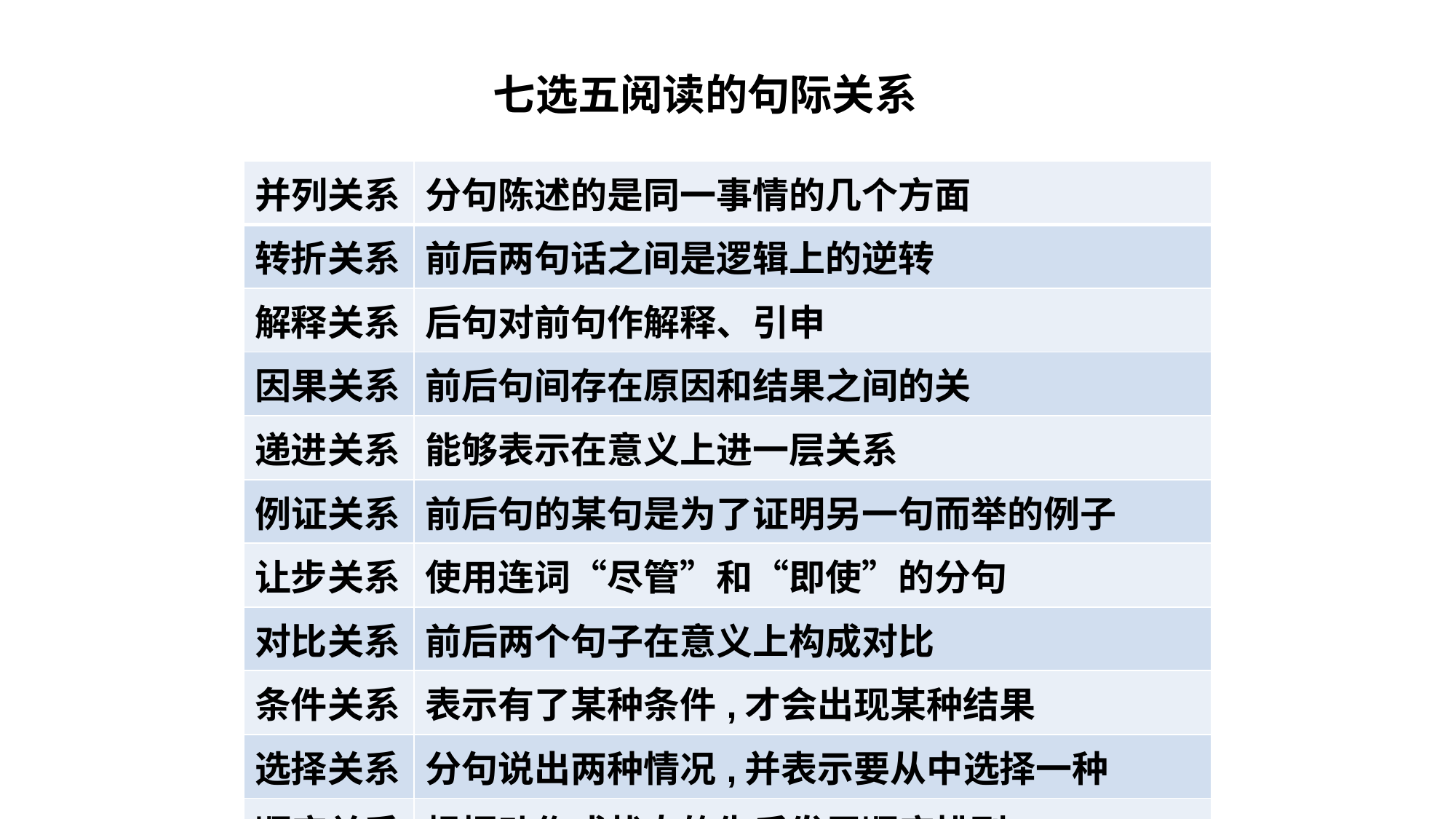

七选五阅读的句际关系
| 并列关系 | 分句陈述的是同一事情的几个方面 |
| --- | --- |
| 转折关系 | 前后两句话之间是逻辑上的逆转 |
| 解释关系 | 后句对前句作解释、引申 |
| 因果关系 | 前后句间存在原因和结果之间的关 |
| 递进关系 | 能够表示在意义上进一层关系 |
| 例证关系 | 前后句的某句是为了证明另一句而举的例子 |
| 让步关系 | 使用连词“尽管”和“即使”的分句 |
| 对比关系 | 前后两个句子在意义上构成对比 |
| 条件关系 | 表示有了某种条件,才会出现某种结果 |
| 选择关系 | 分句说出两种情况,并表示要从中选择一种 |
| 顺序关系 | 根据动作或状态的先后发展顺序排列 |